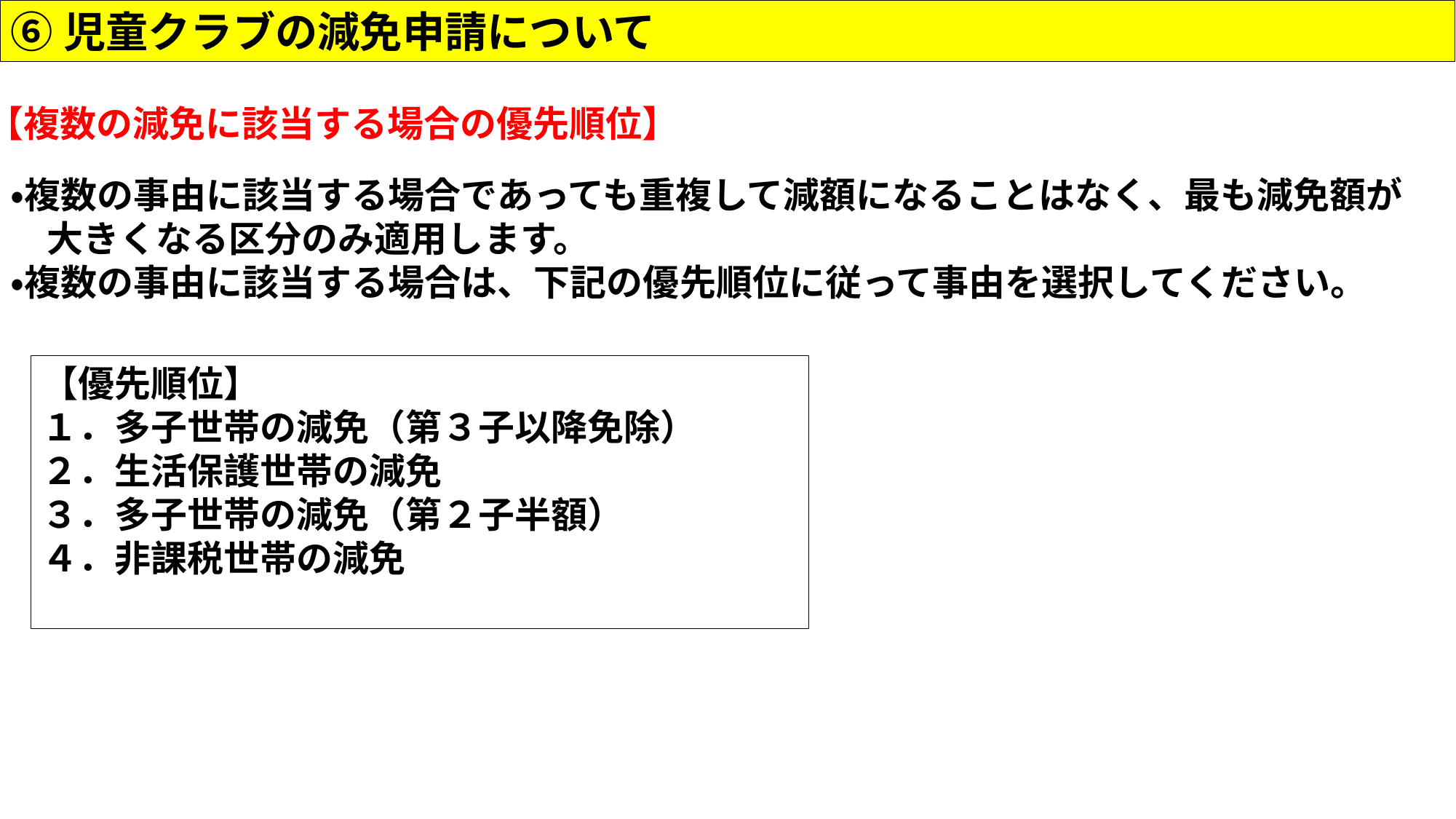

⑥児童クラブの減免申請について
【複数の減免に該当する場合の優先順位】

・複数の事由に該当する場合であっても重複して減額になることはなく、最も減免額が
　大きくなる区分のみ適用します。
・複数の事由に該当する場合は、下記の優先順位に従って事由を選択してください。

【優先順位】
１．多子世帯の減免（第３子以降免除）
２．生活保護世帯の減免
３．多子世帯の減免（第２子半額）
４．非課税世帯の減免